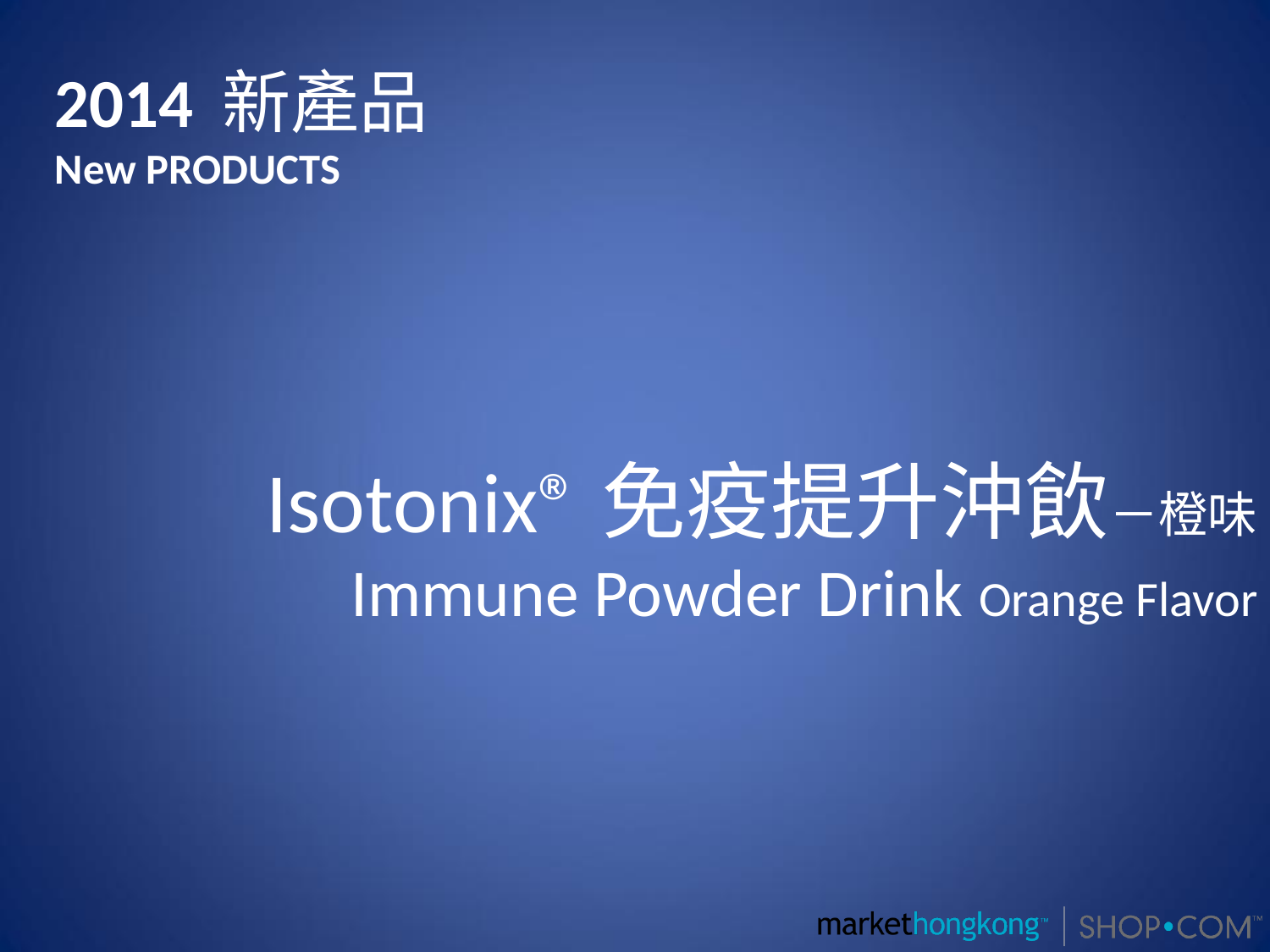

2014 新產品
New PRODUCTS
Isotonix®免疫提升沖飲－橙味
Immune Powder Drink Orange Flavor